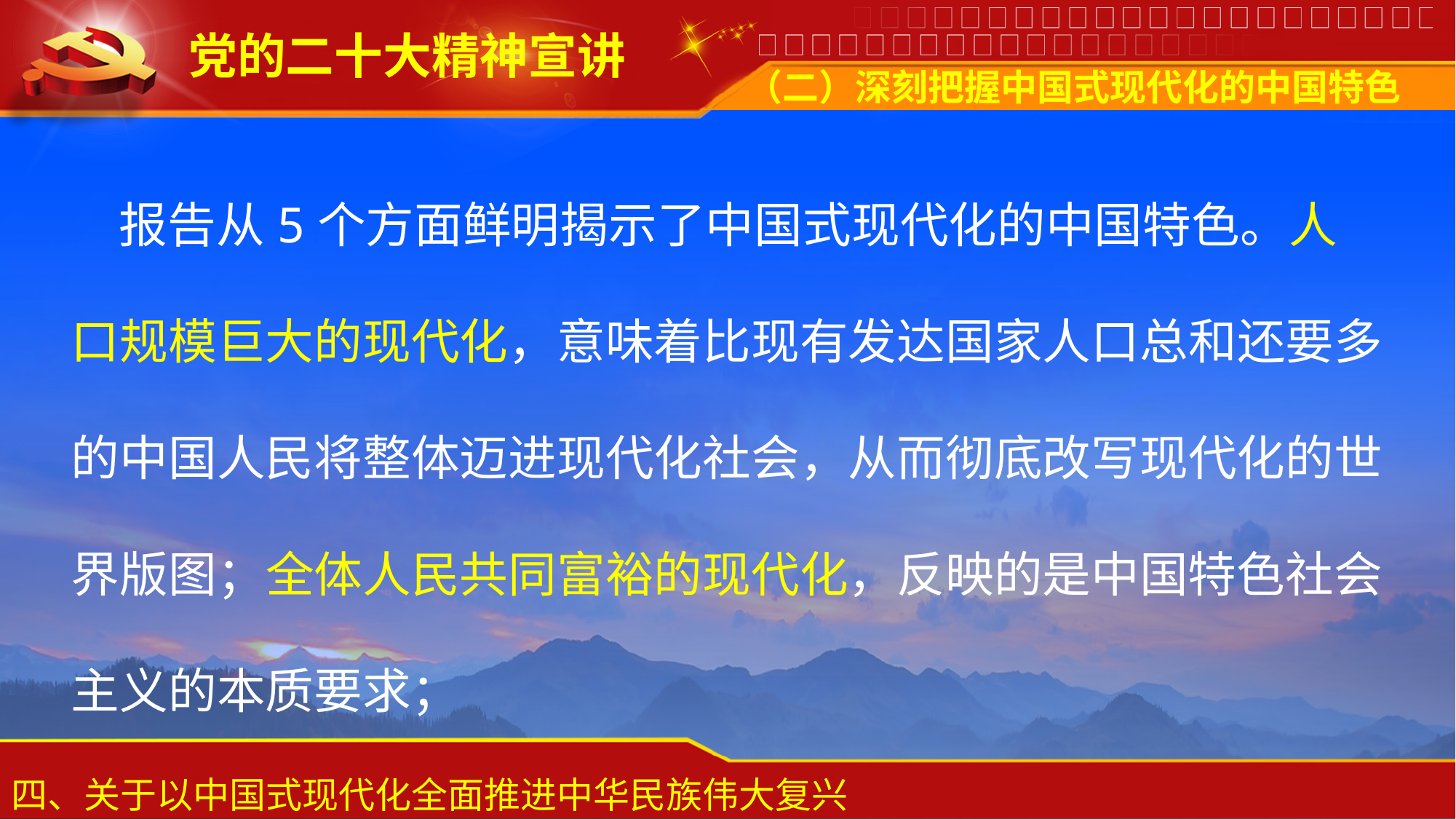

党的二十大精神宣讲
（二）深刻把握中国式现代化的中国特色
    报告从5个方面鲜明揭示了中国式现代化的中国特色。人口规模巨大的现代化，意味着比现有发达国家人口总和还要多的中国人民将整体迈进现代化社会，从而彻底改写现代化的世界版图；全体人民共同富裕的现代化，反映的是中国特色社会主义的本质要求；
四、关于以中国式现代化全面推进中华民族伟大复兴